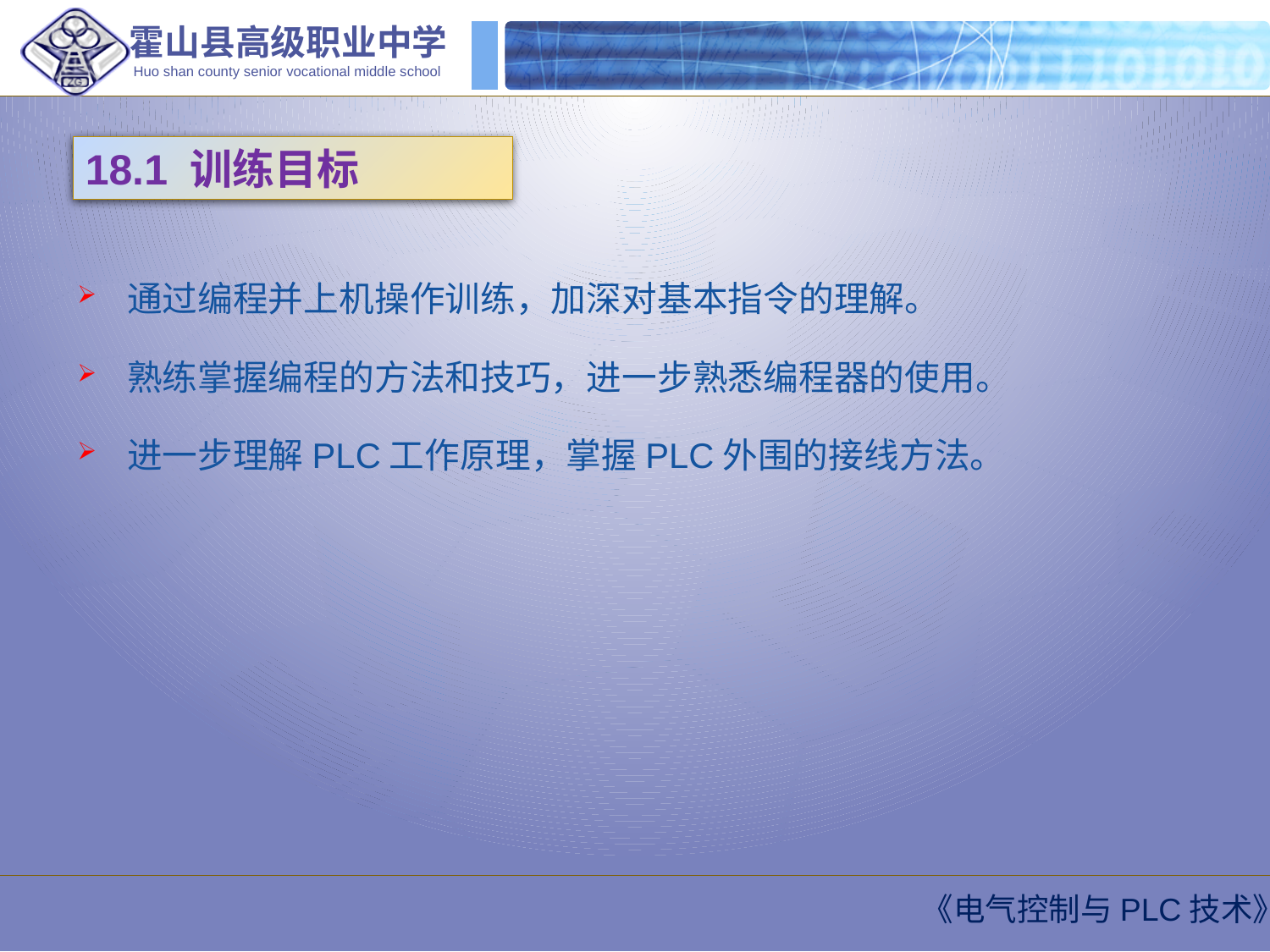

18.1 训练目标
通过编程并上机操作训练，加深对基本指令的理解。
熟练掌握编程的方法和技巧，进一步熟悉编程器的使用。
进一步理解PLC工作原理，掌握PLC外围的接线方法。